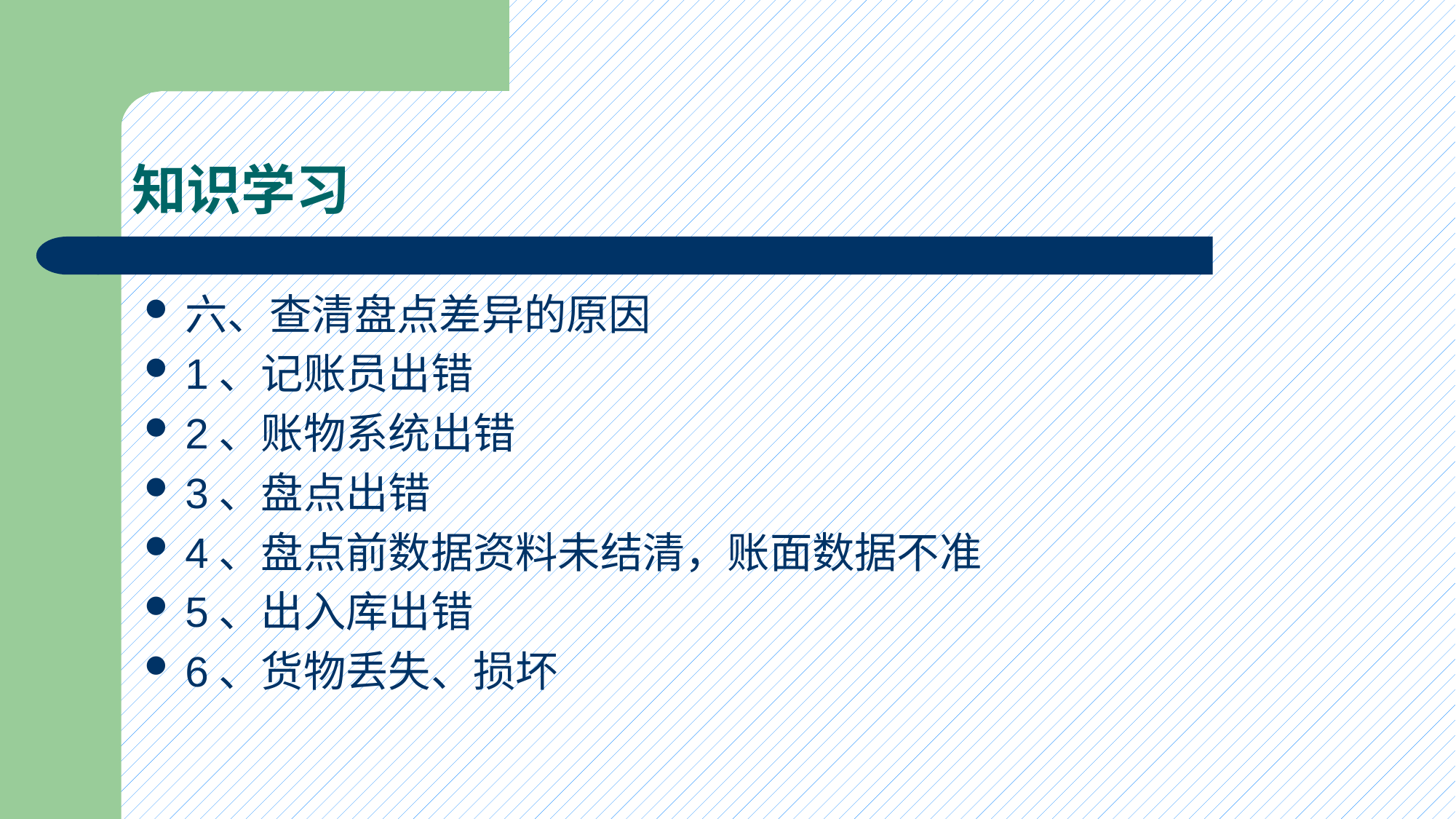

# 知识学习
六、查清盘点差异的原因
1、记账员出错
2、账物系统出错
3、盘点出错
4、盘点前数据资料未结清，账面数据不准
5、出入库出错
6、货物丢失、损坏